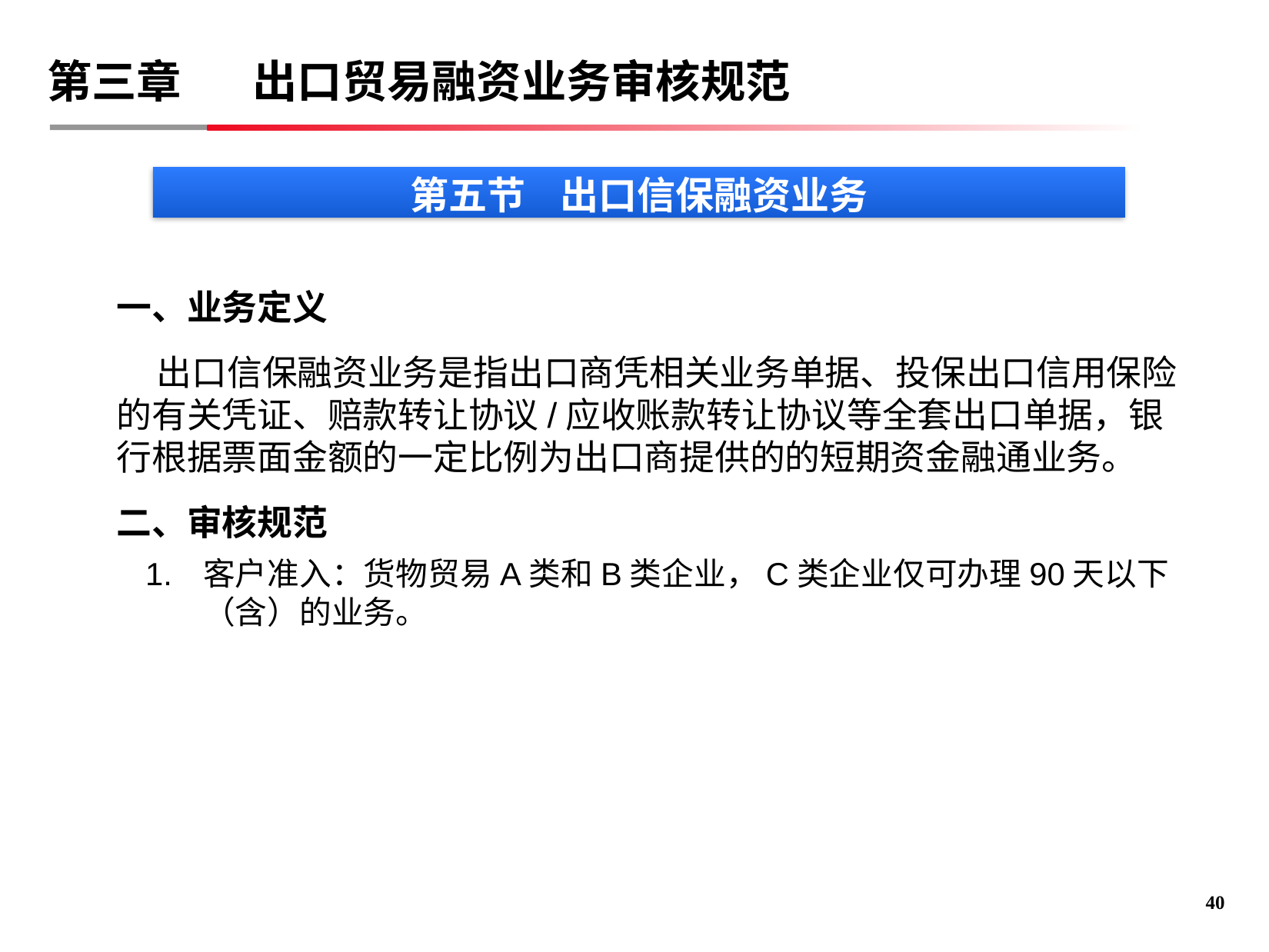

第三章       出口贸易融资业务审核规范
# 第五节    出口信保融资业务
一、业务定义
    出口信保融资业务是指出口商凭相关业务单据、投保出口信用保险的有关凭证、赔款转让协议/应收账款转让协议等全套出口单据，银行根据票面金额的一定比例为出口商提供的的短期资金融通业务。
二、审核规范
客户准入：货物贸易A类和B类企业，C类企业仅可办理90天以下（含）的业务。

40